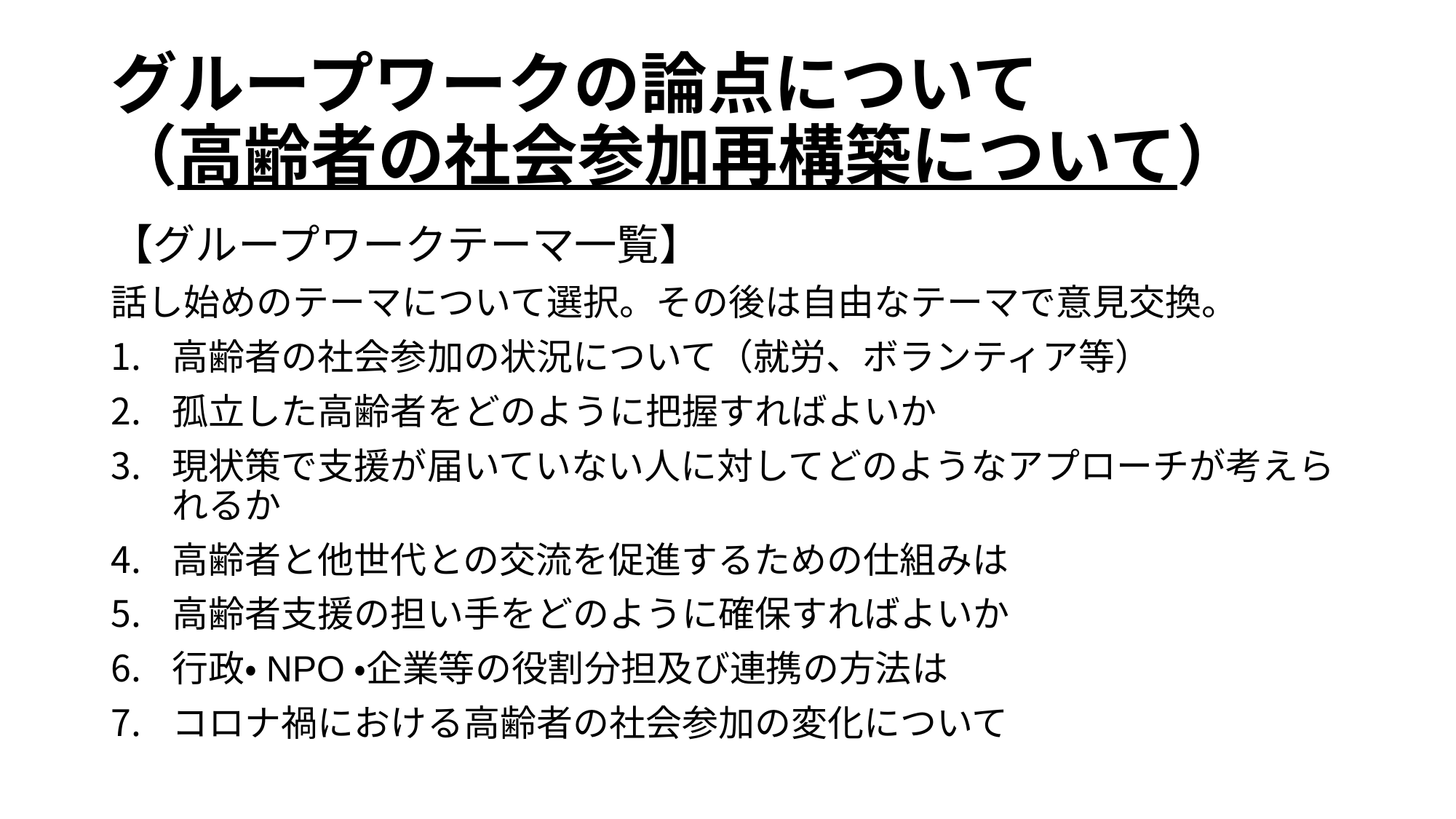

# グループワークの論点について （高齢者の社会参加再構築について）
【グループワークテーマ一覧】
話し始めのテーマについて選択。その後は自由なテーマで意見交換。
高齢者の社会参加の状況について（就労、ボランティア等）
孤立した高齢者をどのように把握すればよいか
現状策で支援が届いていない人に対してどのようなアプローチが考えられるか
高齢者と他世代との交流を促進するための仕組みは
高齢者支援の担い手をどのように確保すればよいか
行政・NPO・企業等の役割分担及び連携の方法は
コロナ禍における高齢者の社会参加の変化について